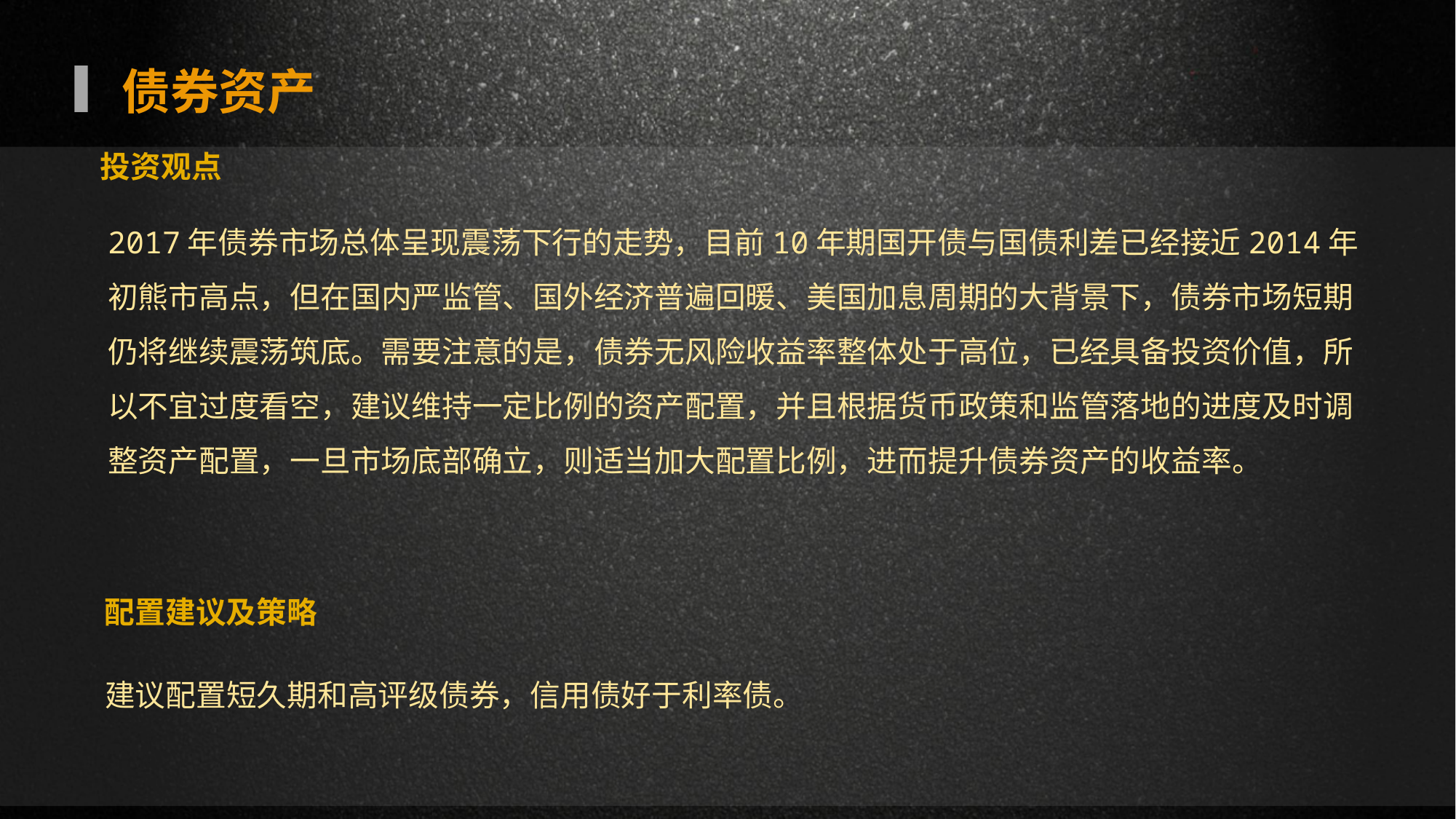

债券资产

投资观点

2017年债券市场总体呈现震荡下行的走势，目前10年期国开债与国债利差已经接近2014年初熊市高点，但在国内严监管、国外经济普遍回暖、美国加息周期的大背景下，债券市场短期仍将继续震荡筑底。需要注意的是，债券无风险收益率整体处于高位，已经具备投资价值，所以不宜过度看空，建议维持一定比例的资产配置，并且根据货币政策和监管落地的进度及时调整资产配置，一旦市场底部确立，则适当加大配置比例，进而提升债券资产的收益率。

配置建议及策略
建议配置短久期和高评级债券，信用债好于利率债。

12